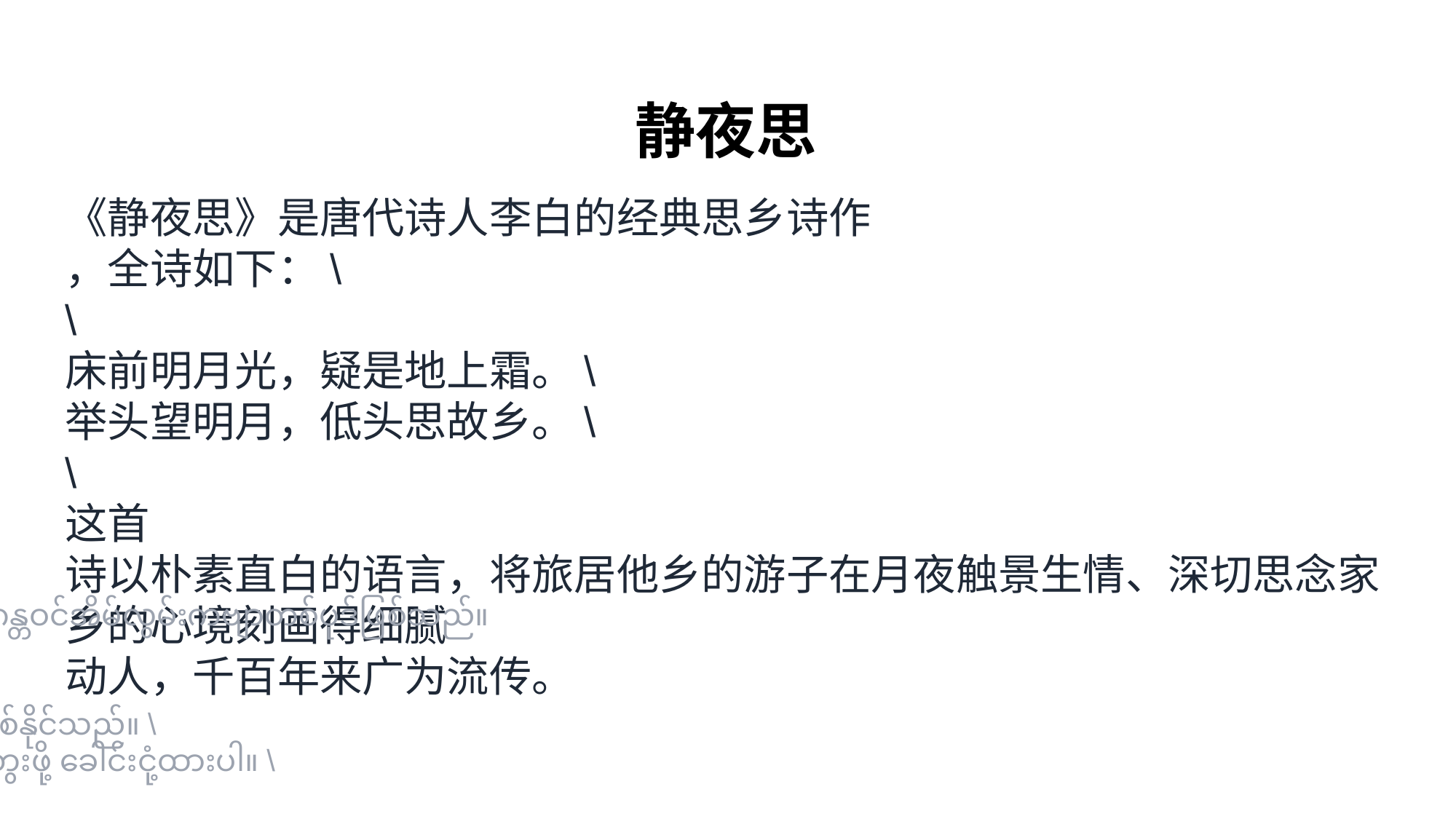

静夜思
《静夜思》是唐代诗人李白的经典思乡诗作
，全诗如下：\
\
床前明月光，疑是地上霜。\
举头望明月，低头思故乡。\
\
这首
诗以朴素直白的语言，将旅居他乡的游子在月夜触景生情、深切思念家乡的心境刻画得细腻
动人，千百年来广为流传。
"Thoughts on a Quiet Night" သည် Tang မင်းဆက်မှ ကဗျာဆရာ Li Bai ၏ ဂန္တဝင်အိမ်လွမ်းကဗျာတစ်ပုဒ်ဖြစ်သည်။
ကဗျာတစ်ခုလုံးမှာ အောက်ပါအတိုင်းဖြစ်သည်။
\
ကုတင်ရှေ့တွင် လရောင်တောက်ပနေသဖြင့် မြေပြင်ပေါ်ရှိ နှင်းခဲများကြောင့် ဖြစ်နိုင်သည်။ \
တောက်ပနေတဲ့ လကိုကြည့်ဖို့ ခေါင်းကို မော့ပြီး ကိုယ့်မွေးရပ်မြေအကြောင်း တွေးဖို့ ခေါင်းငုံ့ထားပါ။ \
\
ဒီတစ်ခု
ကဗျာသည် လရောင်ညတစ်ညတွင် ရှုခင်းများဖြင့် လှုပ်လှုပ်ရှားရှားနေထိုင်ပြီး ၎င်း၏မွေးရပ်မြေကို လေးလေးနက်နက် လွမ်းဆွတ်နေသော နိုင်ငံခြားတိုင်းပြည်တွင် နေထိုင်သည့် လှည့်လည်သွားလာသူ၏ ခံစားချက်ကို ရိုးရှင်း၍ ရိုးရှင်းသောဘာသာစကားကို အသုံးပြုထားသည်။
ထိထိမိမိနှင့် ကျယ်ကျယ်ပြန့်ပြန့် ပျံ့နှံ့ခဲ့သည်မှာ နှစ်ထောင်ပေါင်းများစွာ ကြာခဲ့ပြီ။